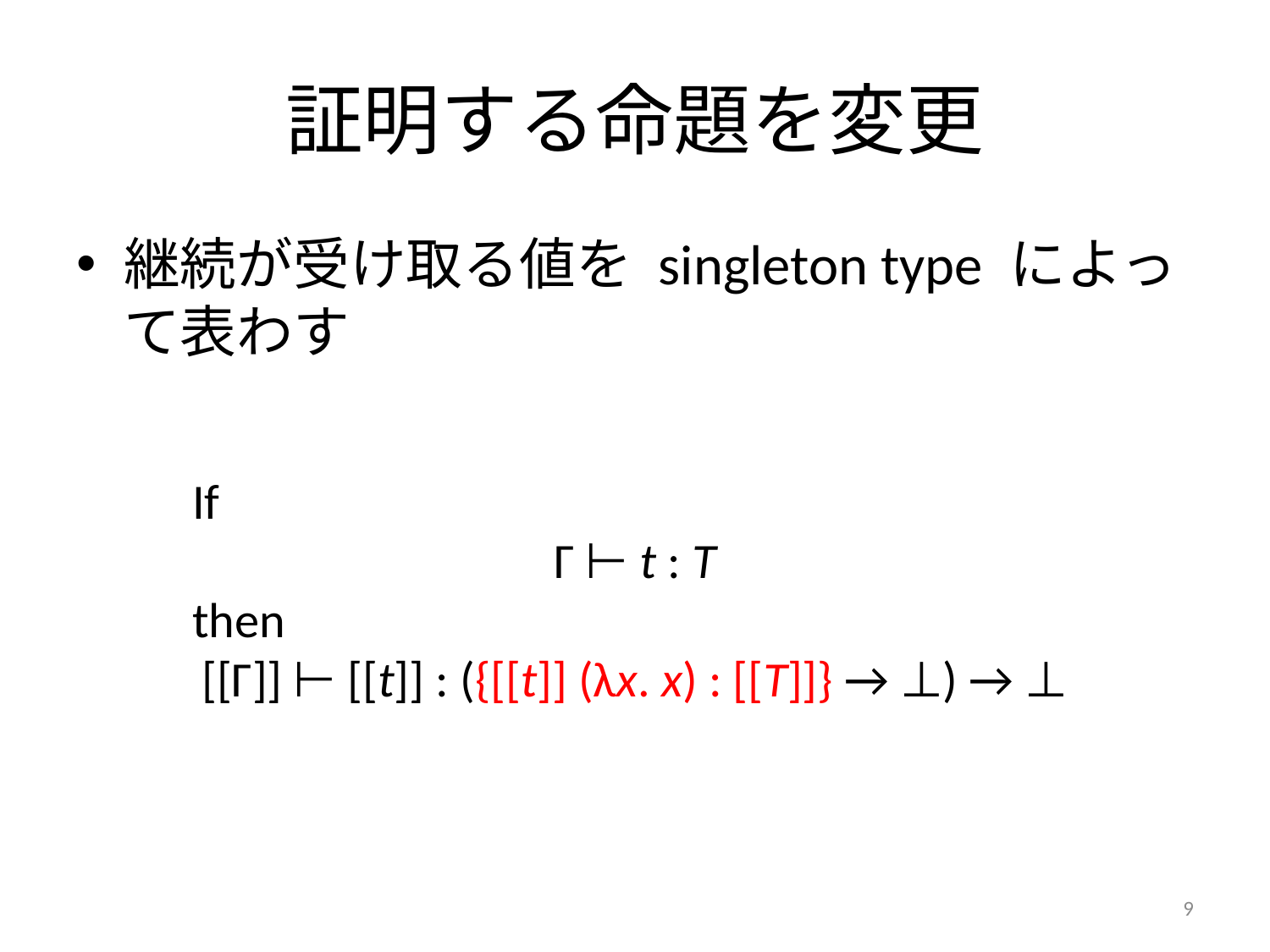

# 証明する命題を変更
継続が受け取る値を singleton type によって表わす
If
Γ ⊢ t : T
then
[[Γ]] ⊢ [[t]] : ({[[t]] (λx. x) : [[T]]} → ⊥) → ⊥
9